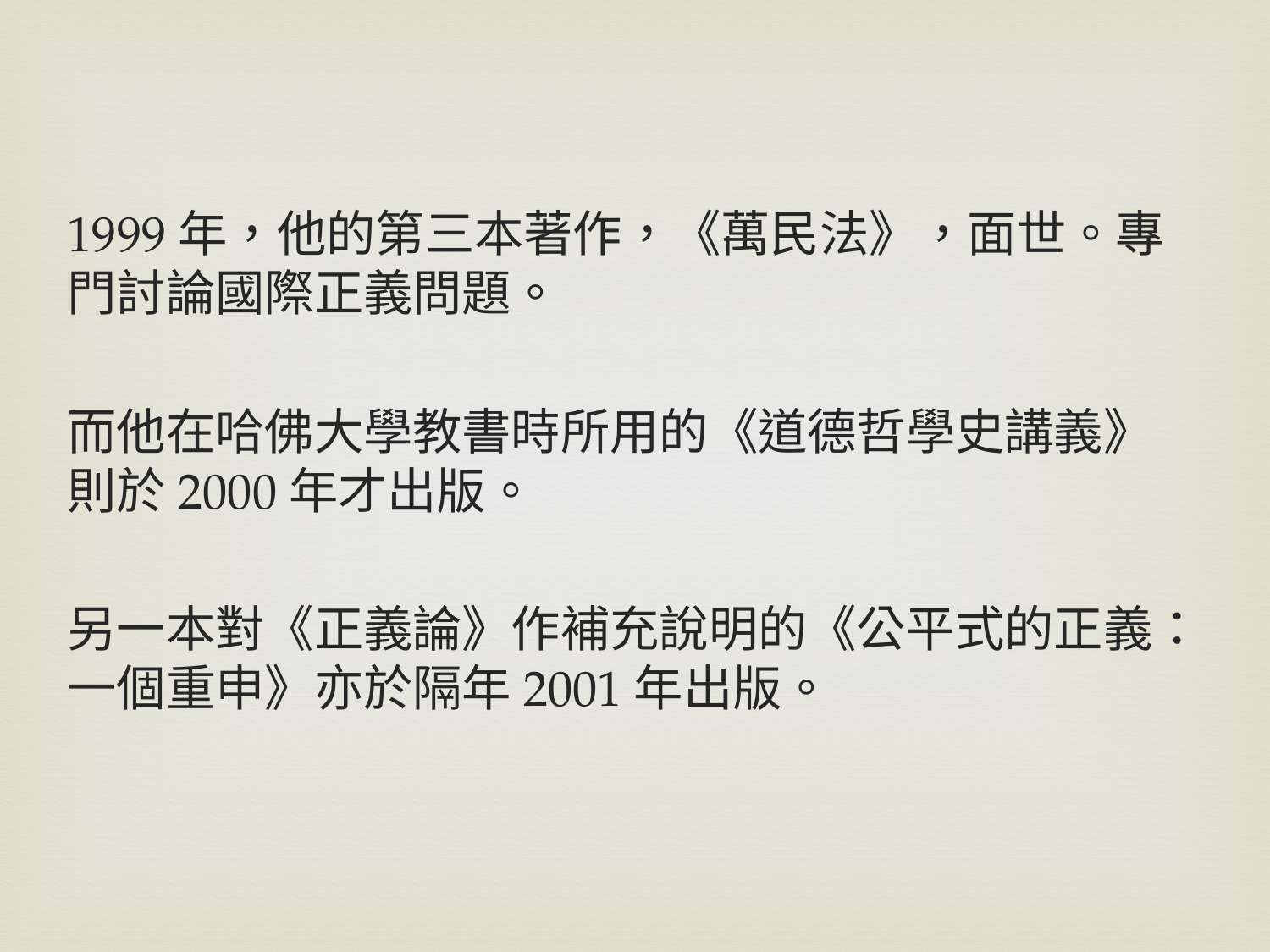

1999年，他的第三本著作，《萬民法》，面世。專門討論國際正義問題。

而他在哈佛大學教書時所用的《道德哲學史講義》則於2000年才出版。

另一本對《正義論》作補充說明的《公平式的正義：一個重申》亦於隔年2001年出版。